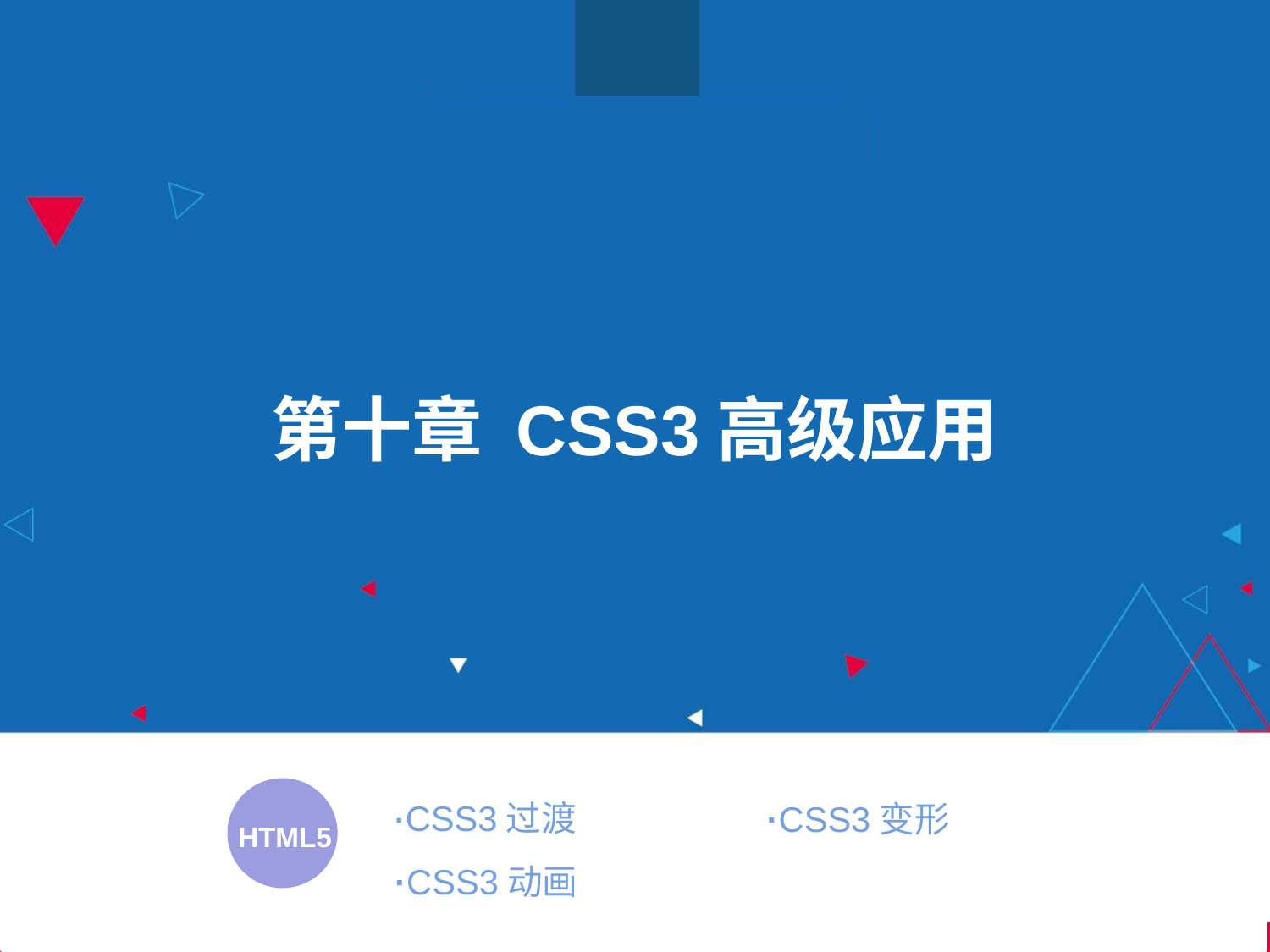

第十章 CSS3高级应用
·CSS3过渡
·CSS3动画
·CSS3变形

 HTML5
 HTML5